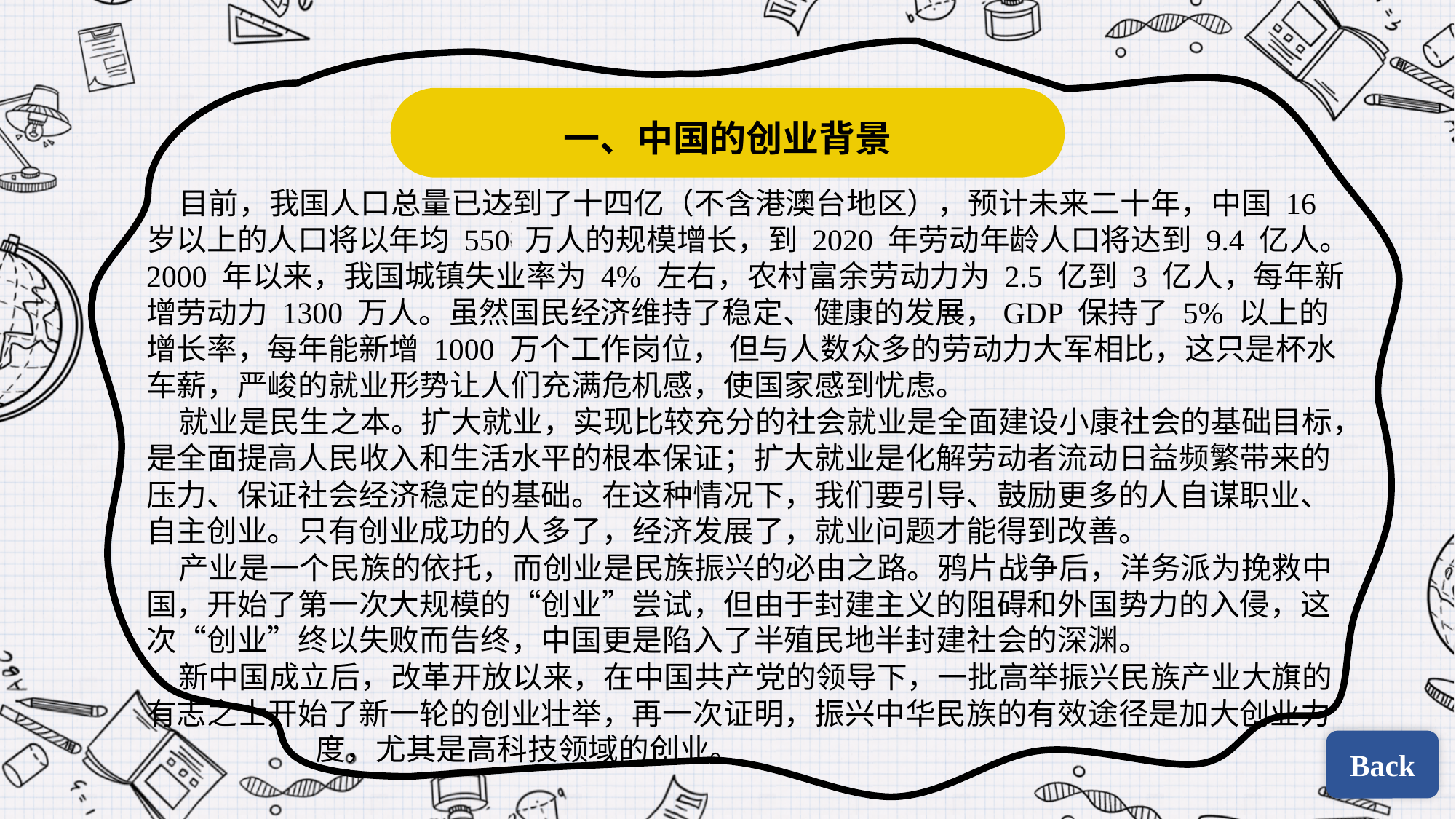

一、中国的创业背景
目前，我国人口总量已达到了十四亿（不含港澳台地区），预计未来二十年，中国 16 岁以上的人口将以年均 550 万人的规模增长，到 2020 年劳动年龄人口将达到 9.4 亿人。2000 年以来，我国城镇失业率为 4% 左右，农村富余劳动力为 2.5 亿到 3 亿人，每年新增劳动力 1300 万人。虽然国民经济维持了稳定、健康的发展，GDP 保持了 5% 以上的增长率，每年能新增 1000 万个工作岗位， 但与人数众多的劳动力大军相比，这只是杯水车薪，严峻的就业形势让人们充满危机感，使国家感到忧虑。
就业是民生之本。扩大就业，实现比较充分的社会就业是全面建设小康社会的基础目标，是全面提高人民收入和生活水平的根本保证；扩大就业是化解劳动者流动日益频繁带来的压力、保证社会经济稳定的基础。在这种情况下，我们要引导、鼓励更多的人自谋职业、自主创业。只有创业成功的人多了，经济发展了，就业问题才能得到改善。
产业是一个民族的依托，而创业是民族振兴的必由之路。鸦片战争后，洋务派为挽救中国，开始了第一次大规模的“创业”尝试，但由于封建主义的阻碍和外国势力的入侵，这次“创业”终以失败而告终，中国更是陷入了半殖民地半封建社会的深渊。
新中国成立后，改革开放以来，在中国共产党的领导下，一批高举振兴民族产业大旗的有志之士开始了新一轮的创业壮举，再一次证明，振兴中华民族的有效途径是加大创业力cccccccccccc度，尤其是高科技领域的创业。

Back